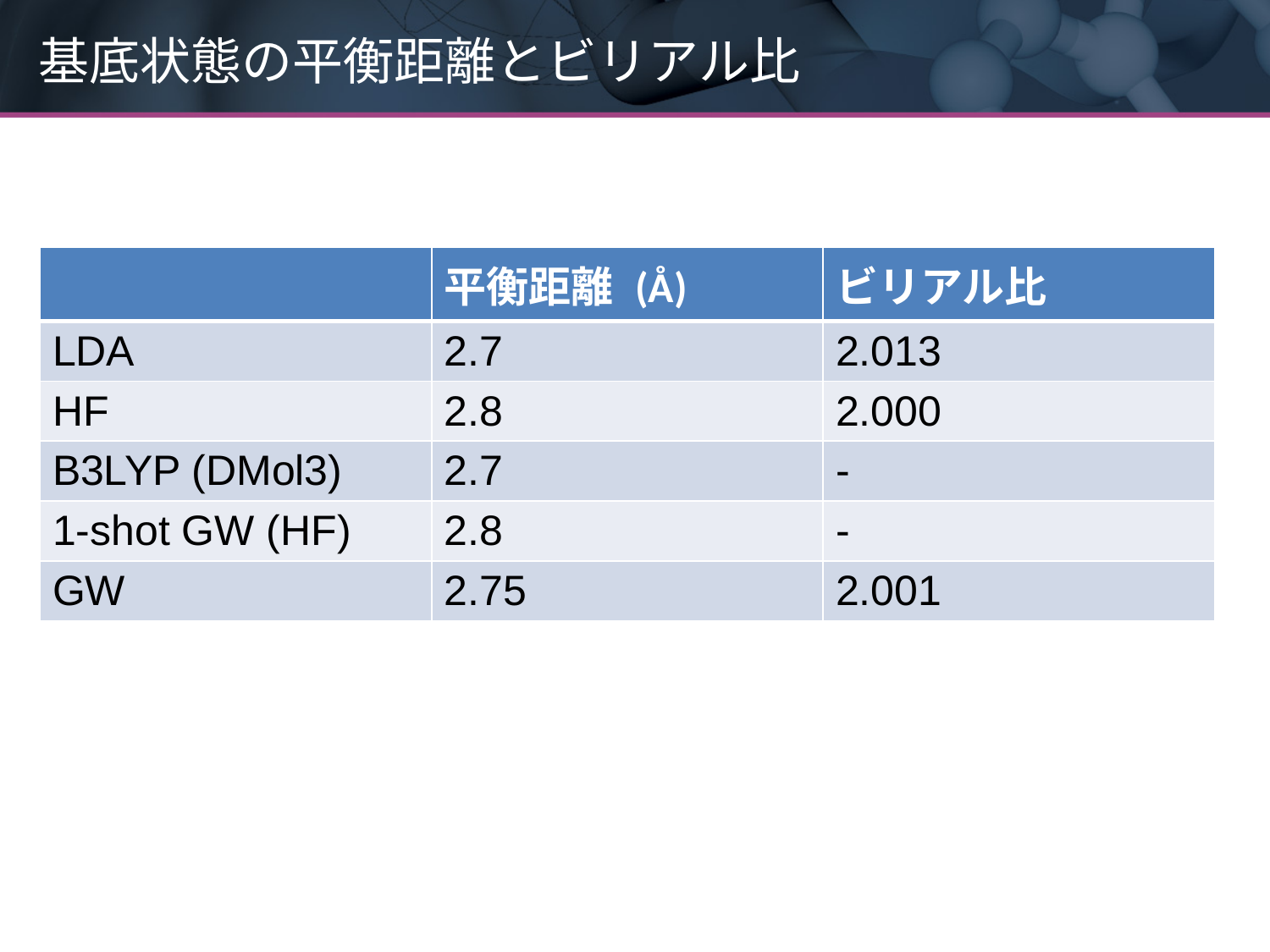

# 基底状態の平衡距離とビリアル比
|  | 平衡距離 (Å) | ビリアル比 |
| --- | --- | --- |
| LDA | 2.7 | 2.013 |
| HF | 2.8 | 2.000 |
| B3LYP (DMol3) | 2.7 | - |
| 1-shot GW (HF) | 2.8 | - |
| GW | 2.75 | 2.001 |